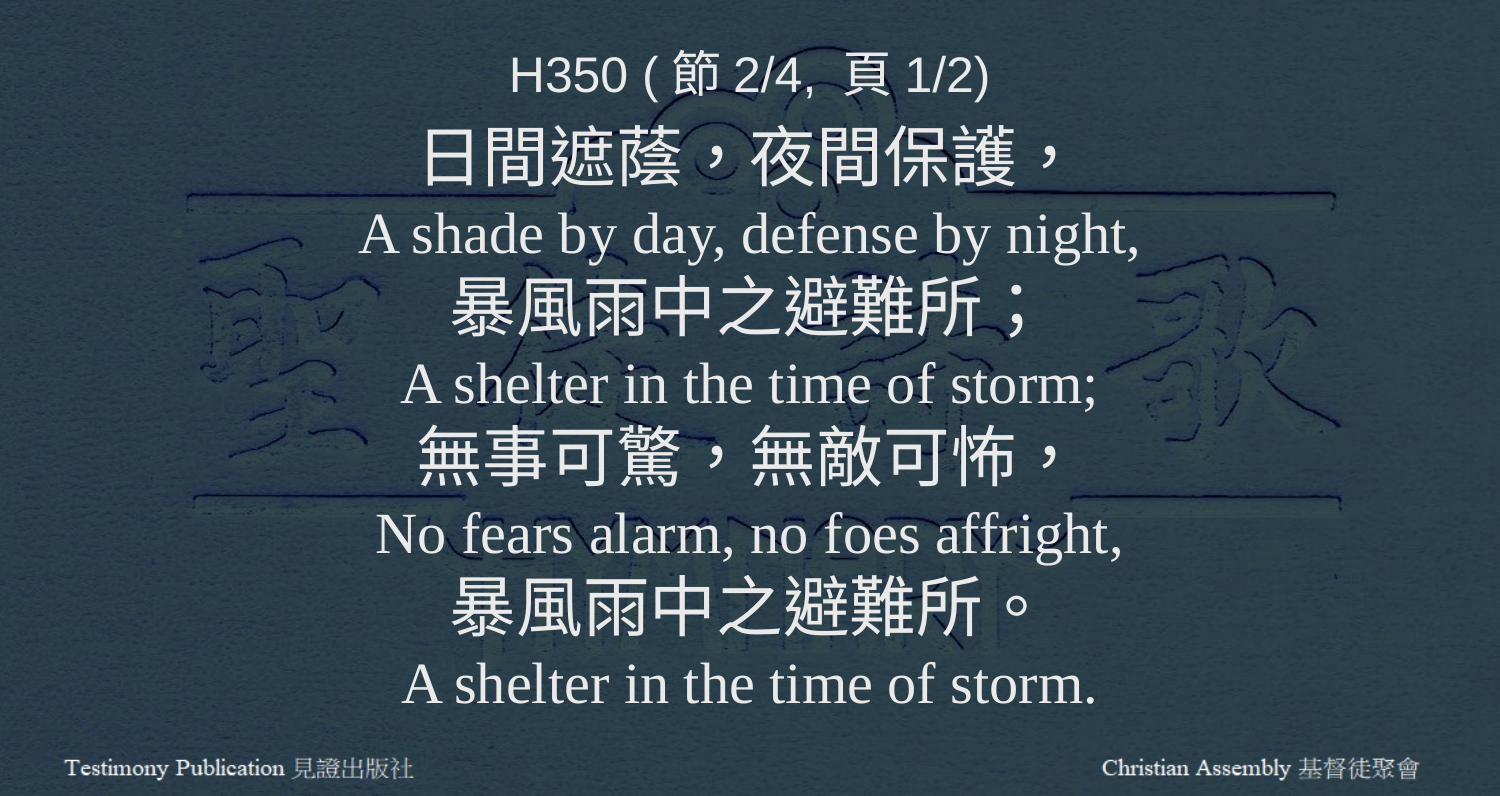

H350 (節2/4, 頁1/2)
日間遮蔭，夜間保護，
A shade by day, defense by night,
暴風雨中之避難所；
A shelter in the time of storm;
無事可驚，無敵可怖，
No fears alarm, no foes affright,
暴風雨中之避難所。
A shelter in the time of storm.